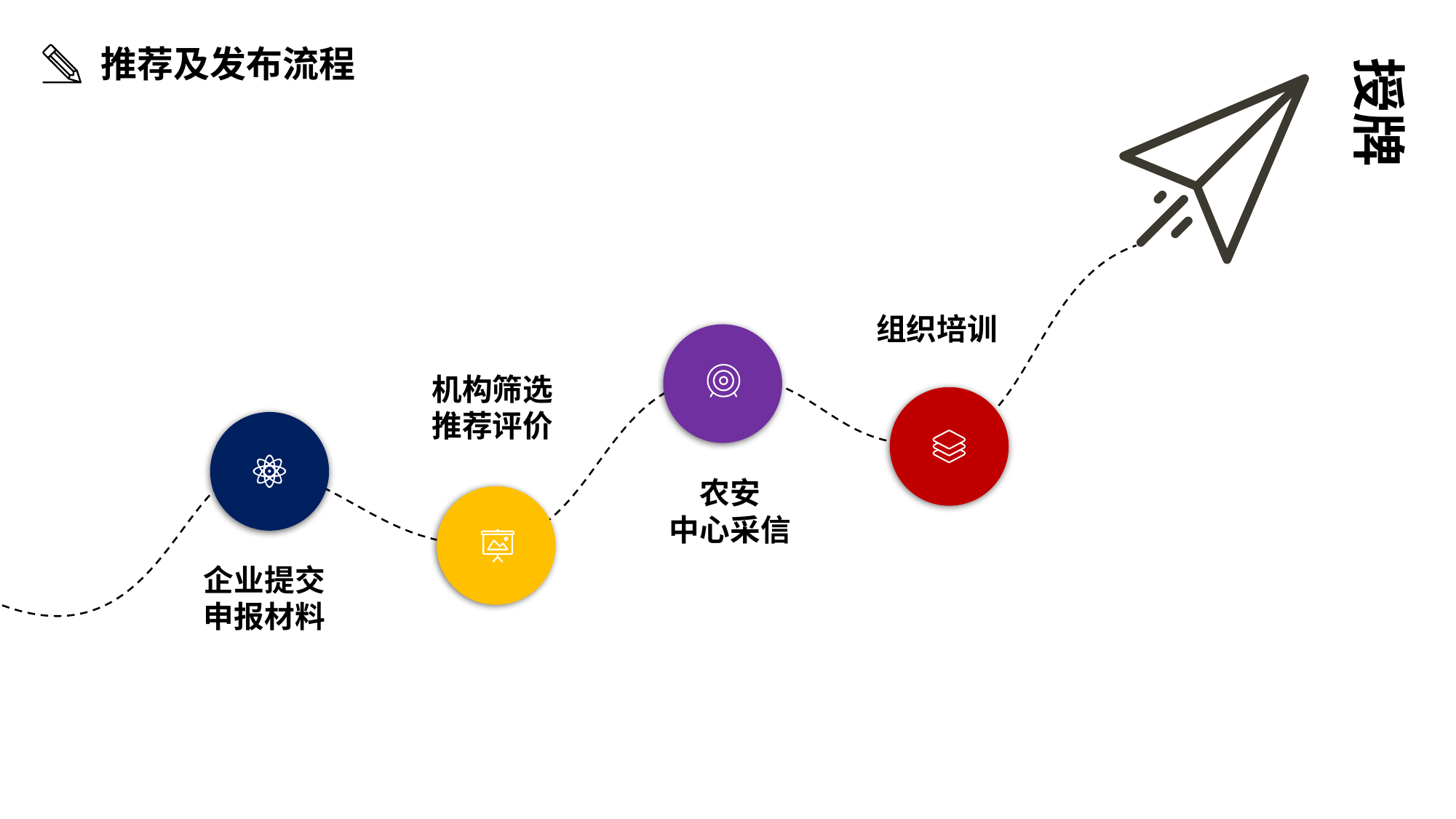

推荐及发布流程

授牌

组织培训

机构筛选
推荐评价

农安
中心采信

企业提交
申报材料